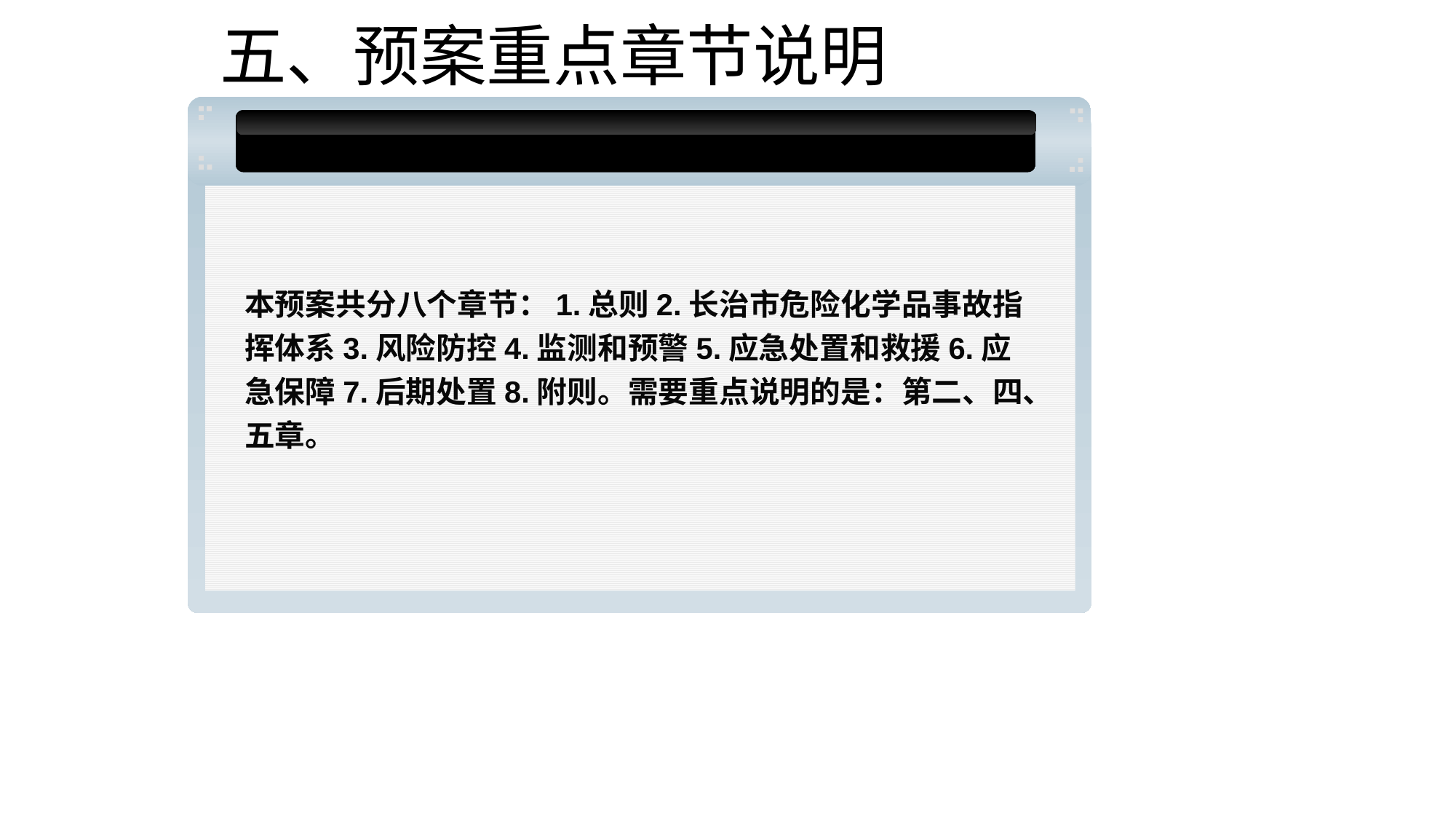

五、预案重点章节说明

本预案共分八个章节：1.总则2.长治市危险化学品事故指挥体系3.风险防控4.监测和预警5.应急处置和救援6.应急保障7.后期处置8.附则。需要重点说明的是：第二、四、五章。